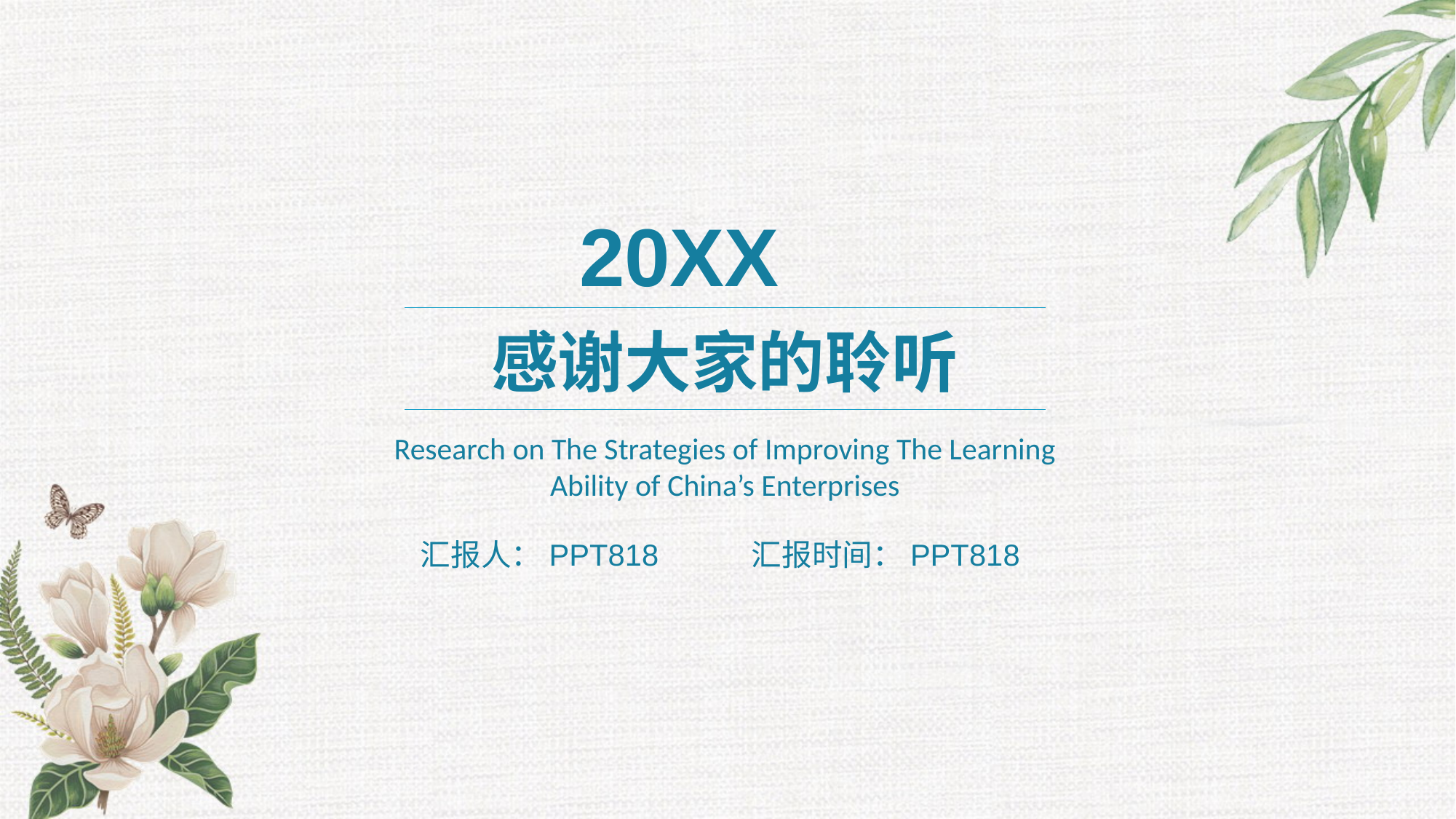

20XX
感谢大家的聆听
Research on The Strategies of Improving The Learning Ability of China’s Enterprises
汇报人：PPT818
汇报时间：PPT818